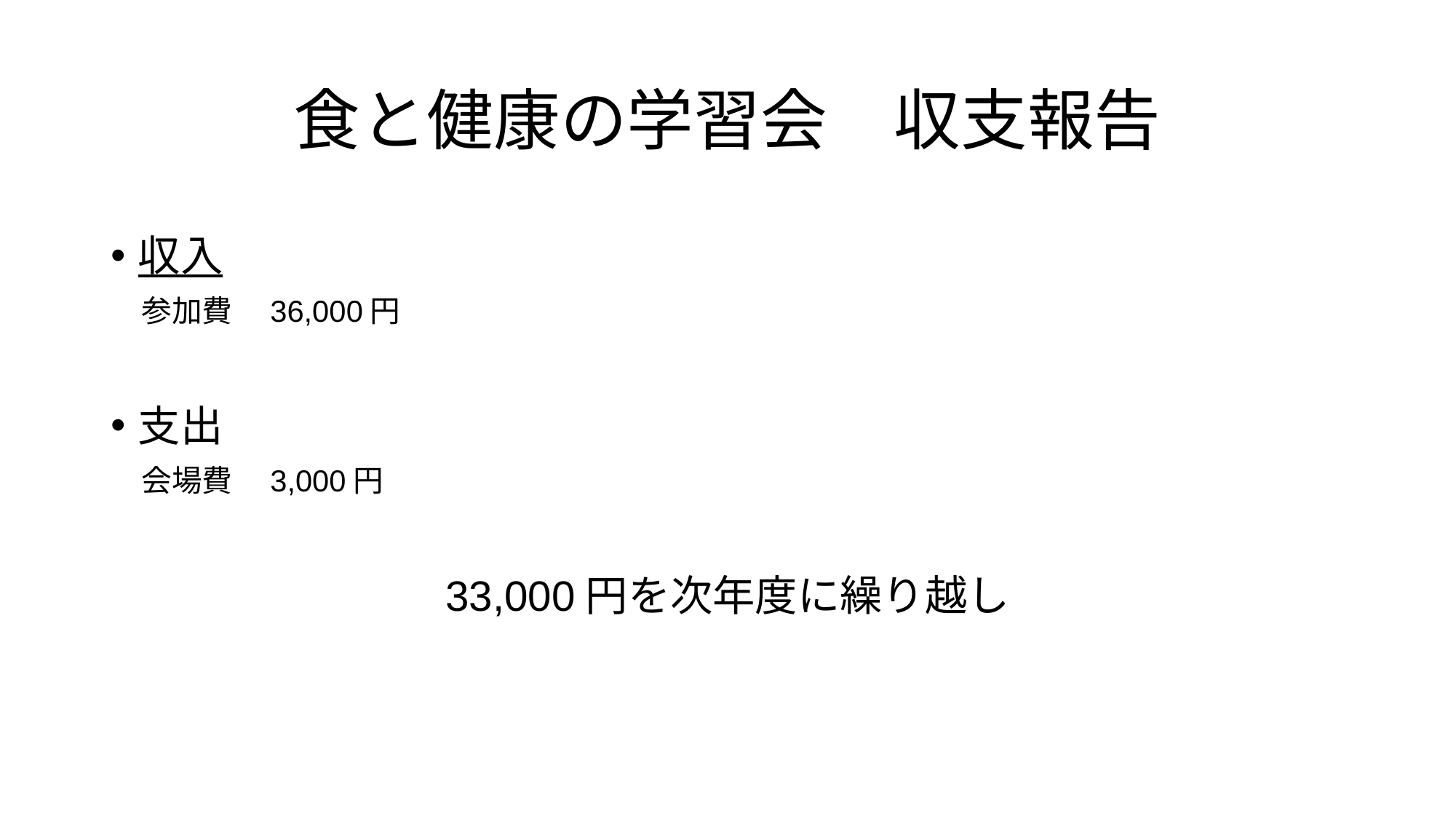

# 食と健康の学習会　収支報告

収入
　参加費　36,000円

支出
　会場費　3,000円

33,000円を次年度に繰り越し